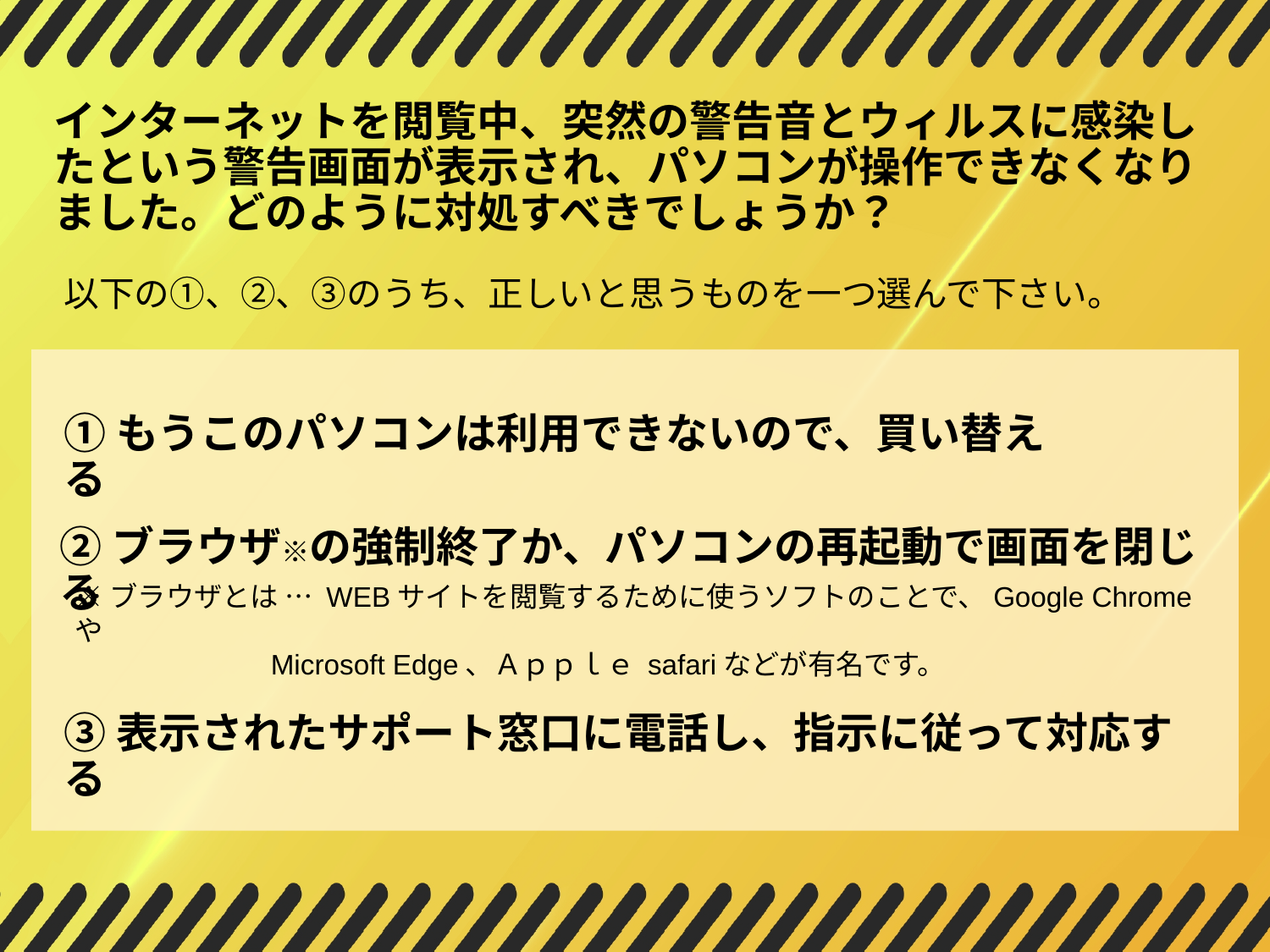

インターネットを閲覧中、突然の警告音とウィルスに感染したという警告画面が表示され、パソコンが操作できなくなりました。どのように対処すべきでしょうか？
以下の①、②、③のうち、正しいと思うものを一つ選んで下さい。

①もうこのパソコンは利用できないので、買い替える
②ブラウザ※の強制終了か、パソコンの再起動で画面を閉じる
※ブラウザとは … WEBサイトを閲覧するために使うソフトのことで、Google Chromeや
                         Microsoft Edge、Ａｐｐｌｅ safariなどが有名です。
③表示されたサポート窓口に電話し、指示に従って対応する